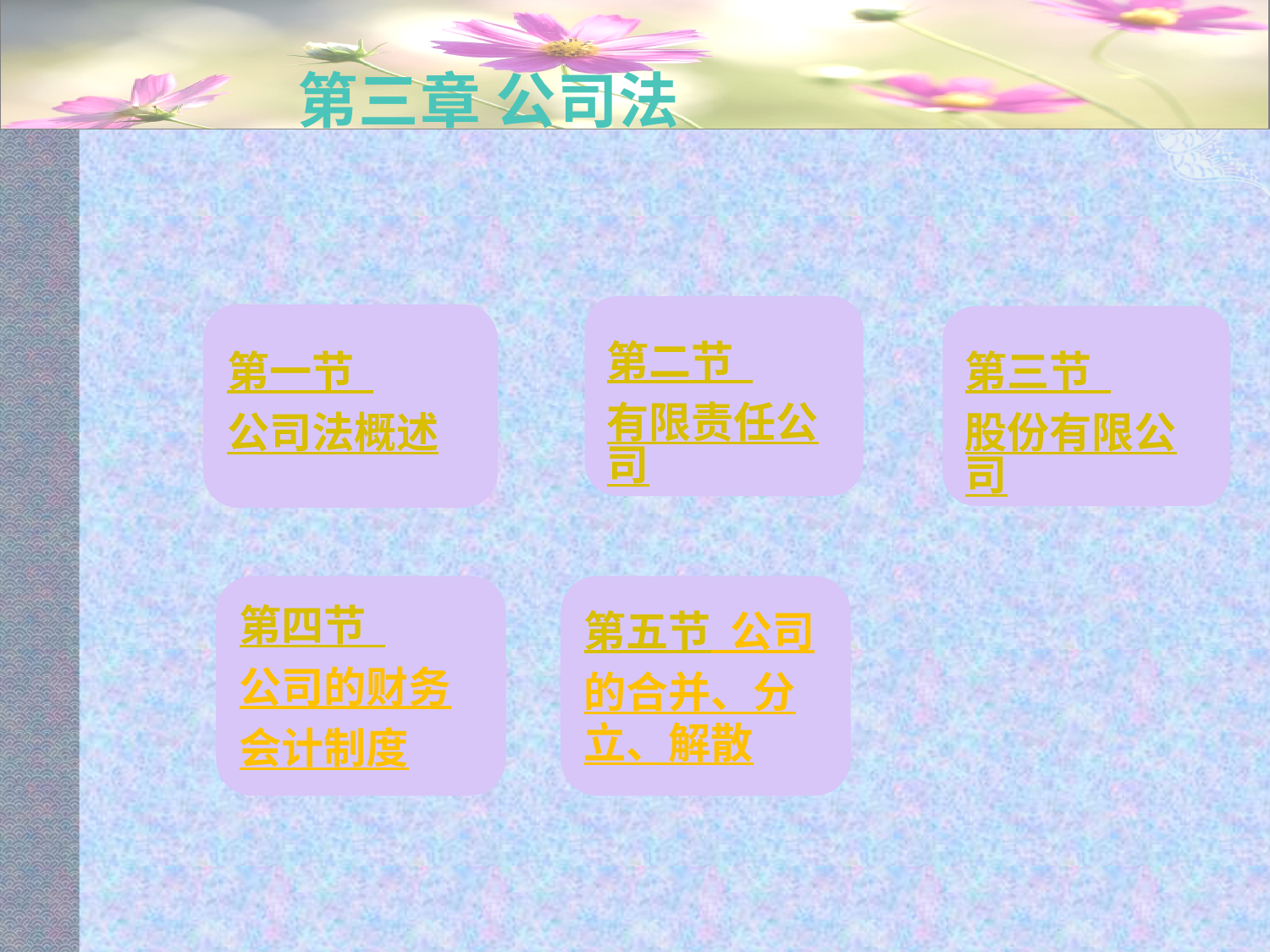

# 第三章 公司法
第二节  有限责任公司
第一节  公司法概述
第三节  股份有限公司
第四节  公司的财务会计制度
第五节  公司的合并、分立、解散